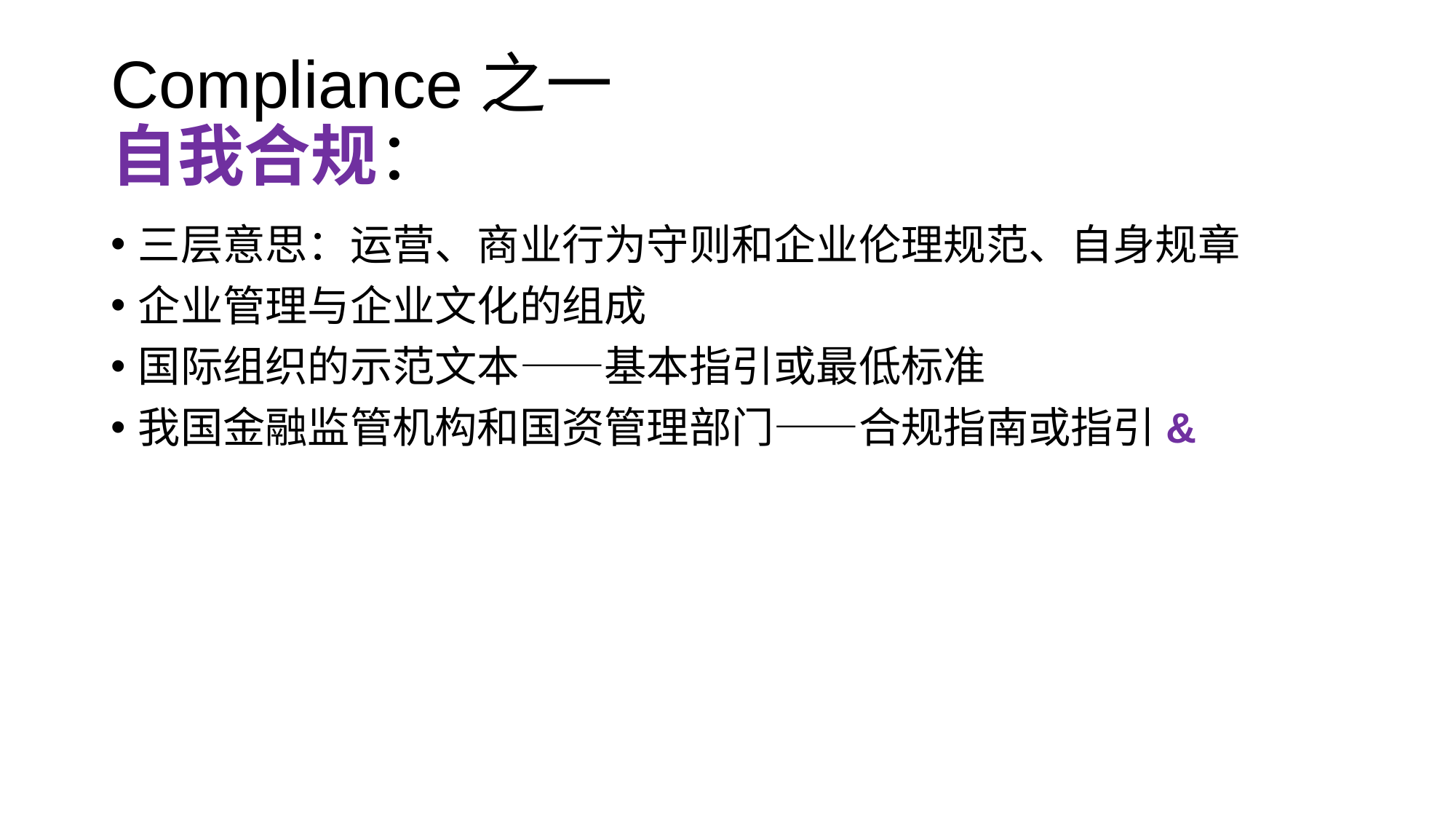

# Compliance之一 自我合规：
三层意思：运营、商业行为守则和企业伦理规范、自身规章
企业管理与企业文化的组成
国际组织的示范文本——基本指引或最低标准
我国金融监管机构和国资管理部门——合规指南或指引&